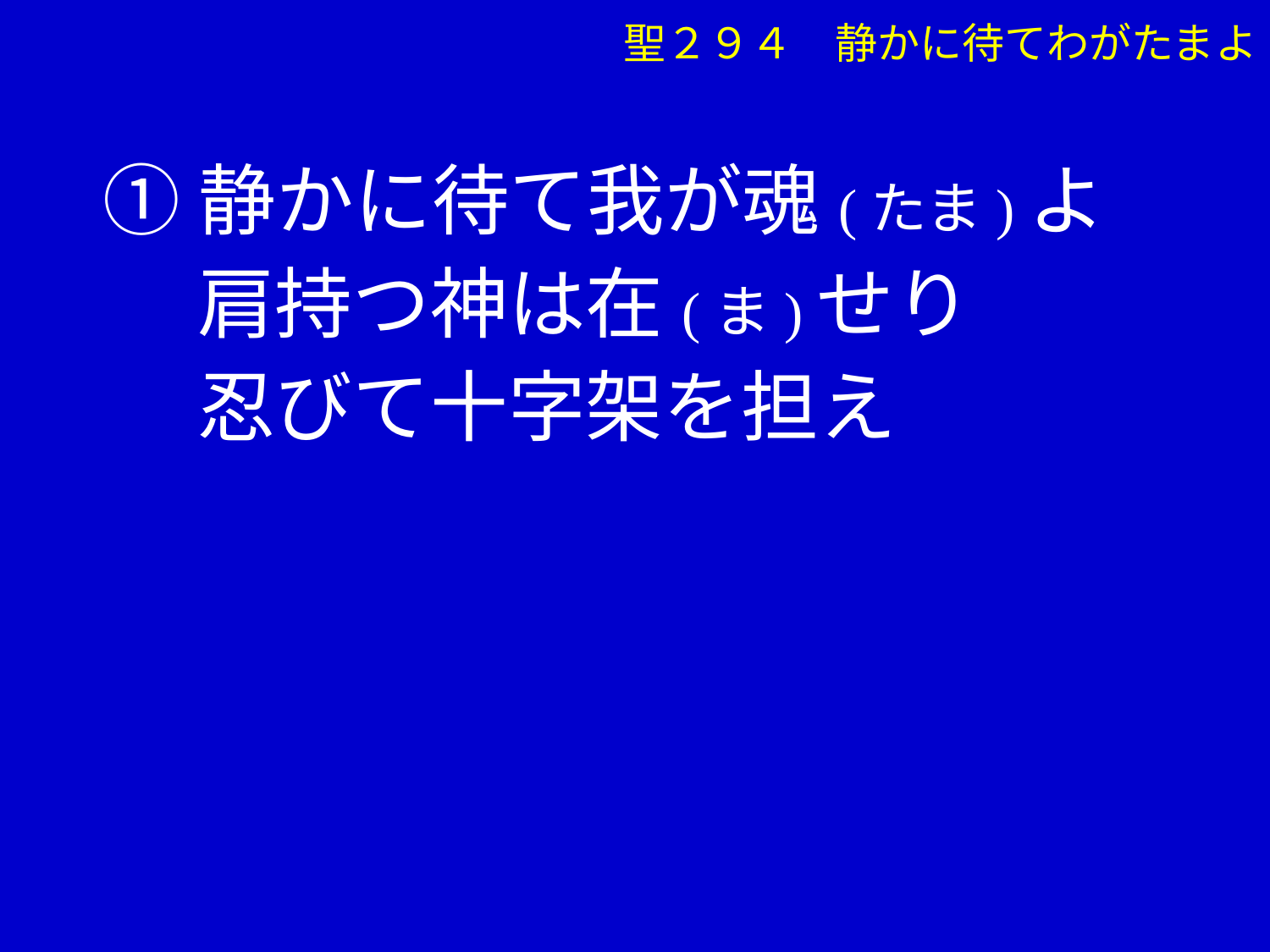

聖２９４　静かに待てわがたまよ
①静かに待て我が魂(たま)よ
　 肩持つ神は在(ま)せり
　 忍びて十字架を担え